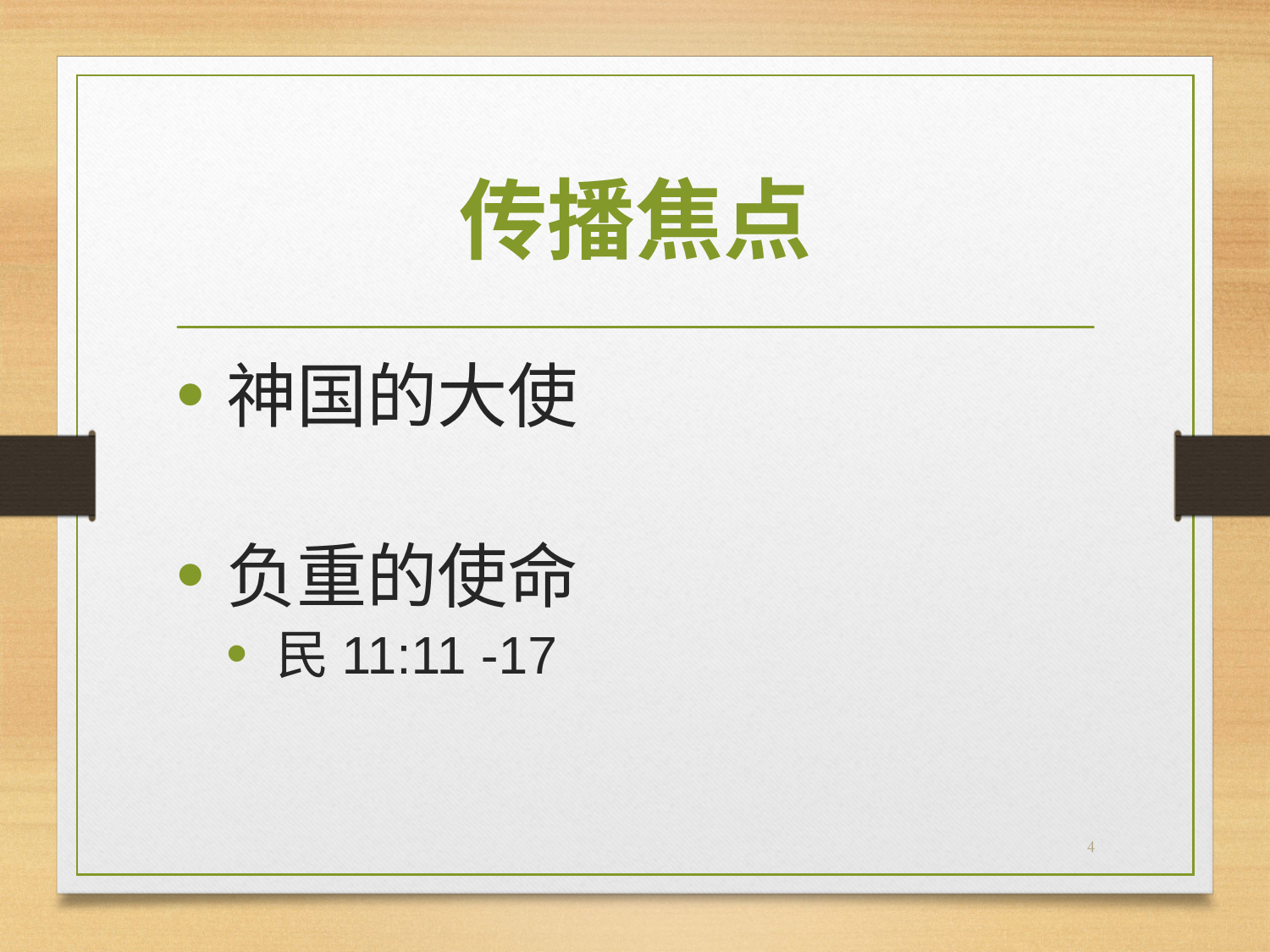

# 传播焦点
神国的大使

负重的使命
民11:11 -17

4